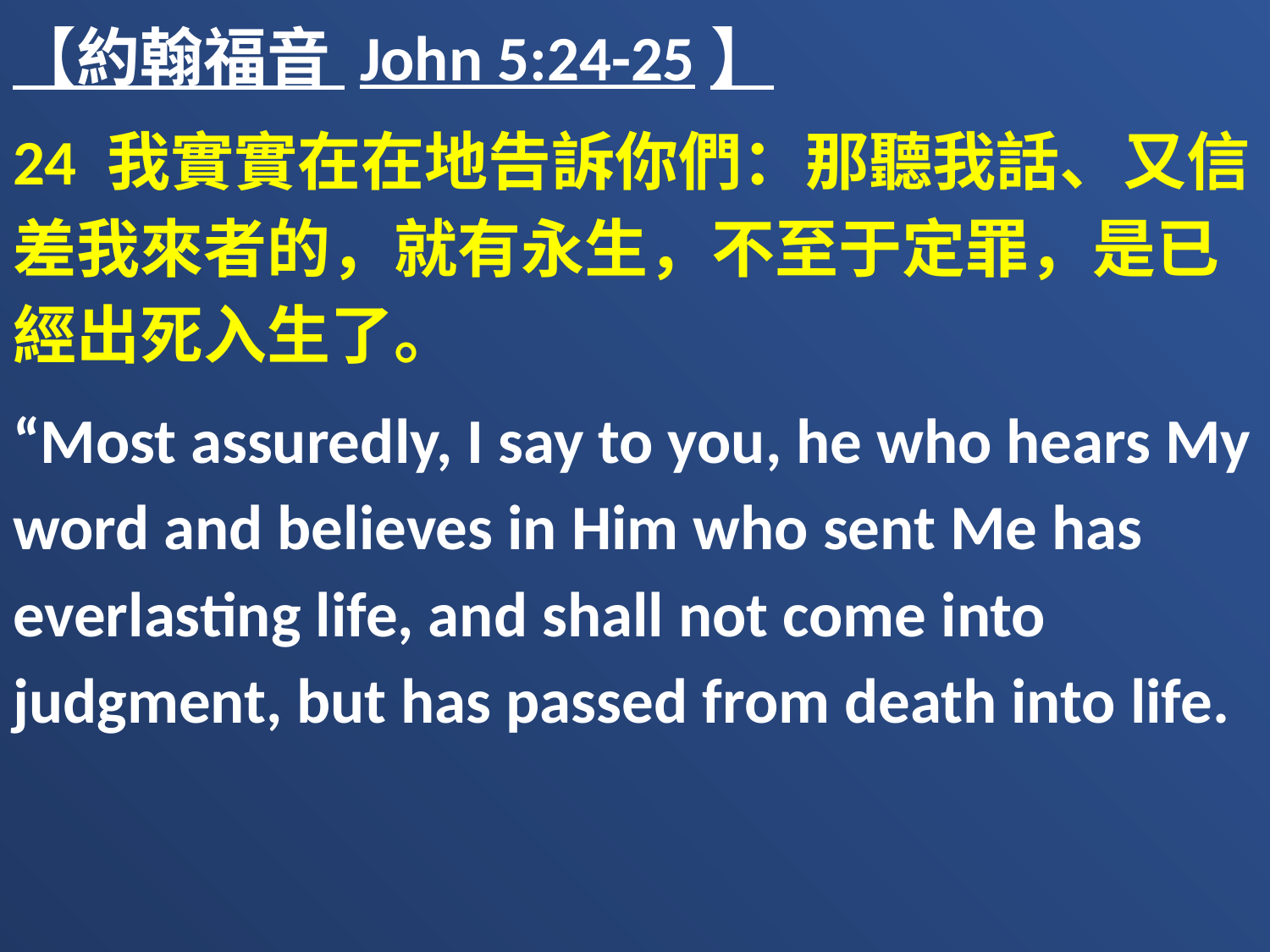

【約翰福音 John 5:24-25】
24 我實實在在地告訴你們：那聽我話、又信差我來者的，就有永生，不至于定罪，是已經出死入生了。
“Most assuredly, I say to you, he who hears My word and believes in Him who sent Me has everlasting life, and shall not come into judgment, but has passed from death into life.